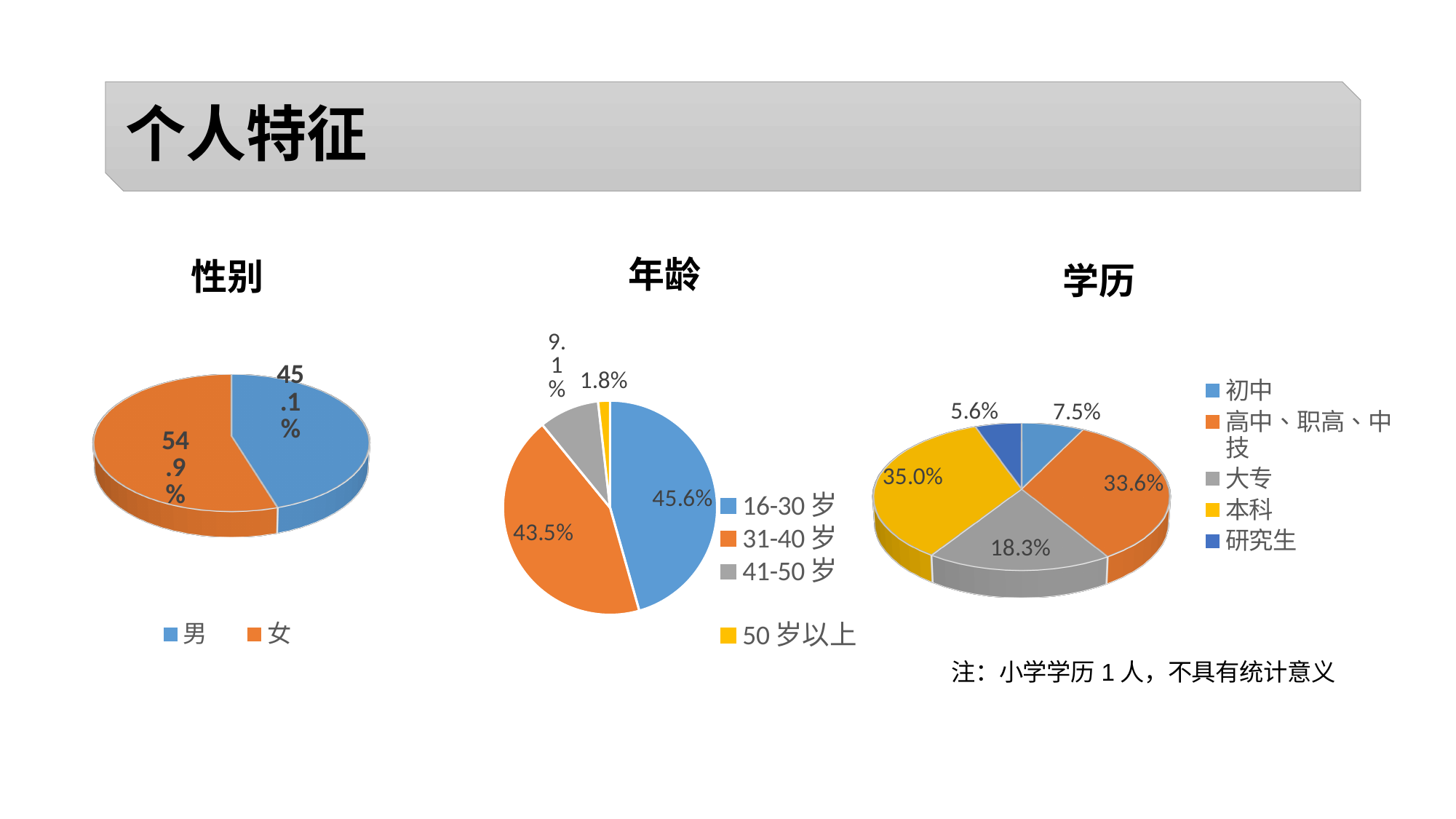

#
个人特征

### Chart: 年龄

| Category |  |
|---|---|
| 16-30岁 | 0.456 |
| 31-40岁 | 0.43500000000000116 |
| 41-50岁      | 0.09100000000000003 |
| 50岁以上 | 0.018 |

[unsupported chart]

[unsupported chart]